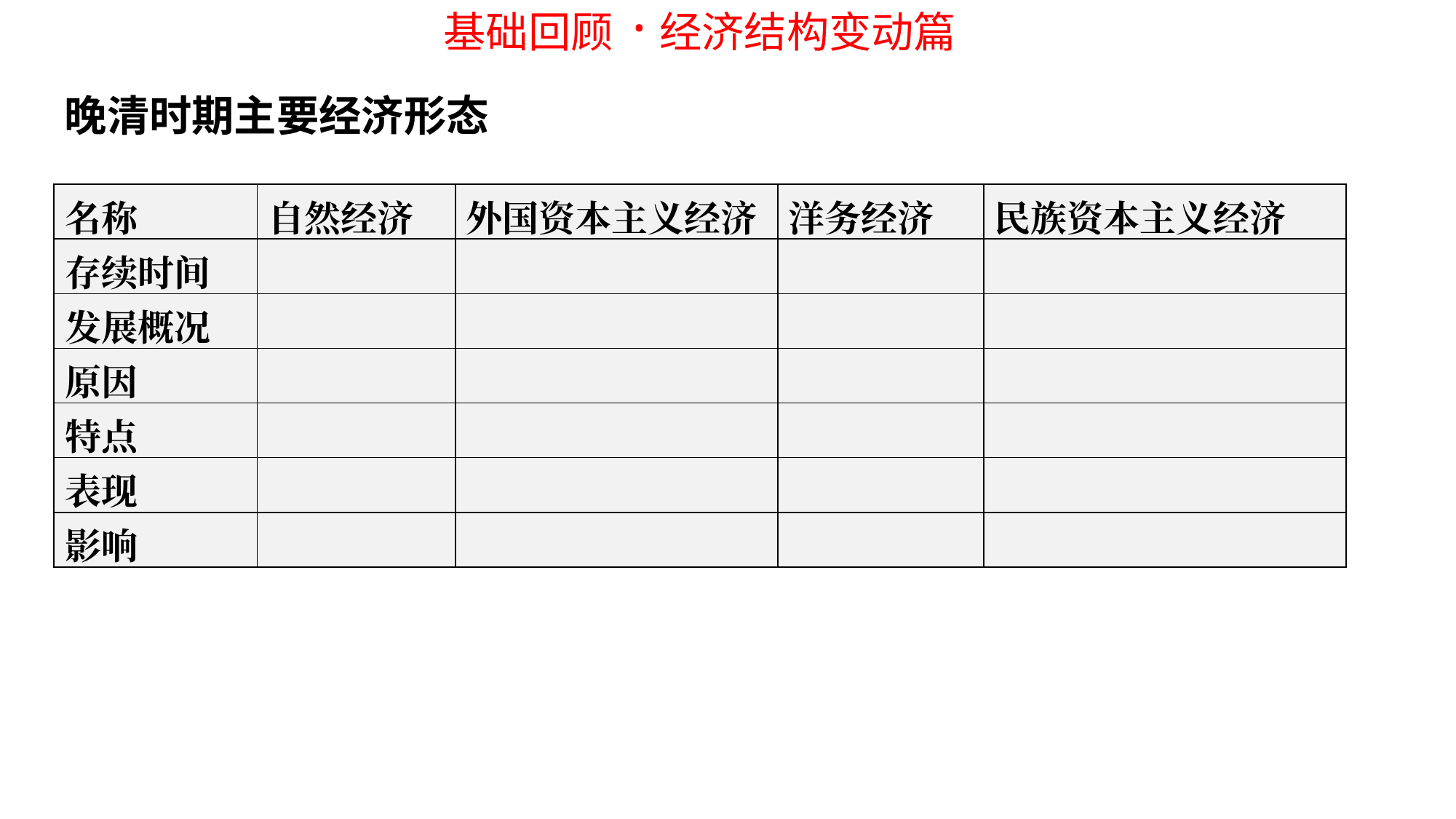

基础回顾 ·经济结构变动篇
晚清时期主要经济形态
| 名称 | 自然经济 | 外国资本主义经济 | 洋务经济 | 民族资本主义经济 |
| --- | --- | --- | --- | --- |
| 存续时间 |  |  |  |  |
| 发展概况 |  |  |  |  |
| 原因 |  |  |  |  |
| 特点 |  |  |  |  |
| 表现 |  |  |  |  |
| 影响 |  |  |  |  |